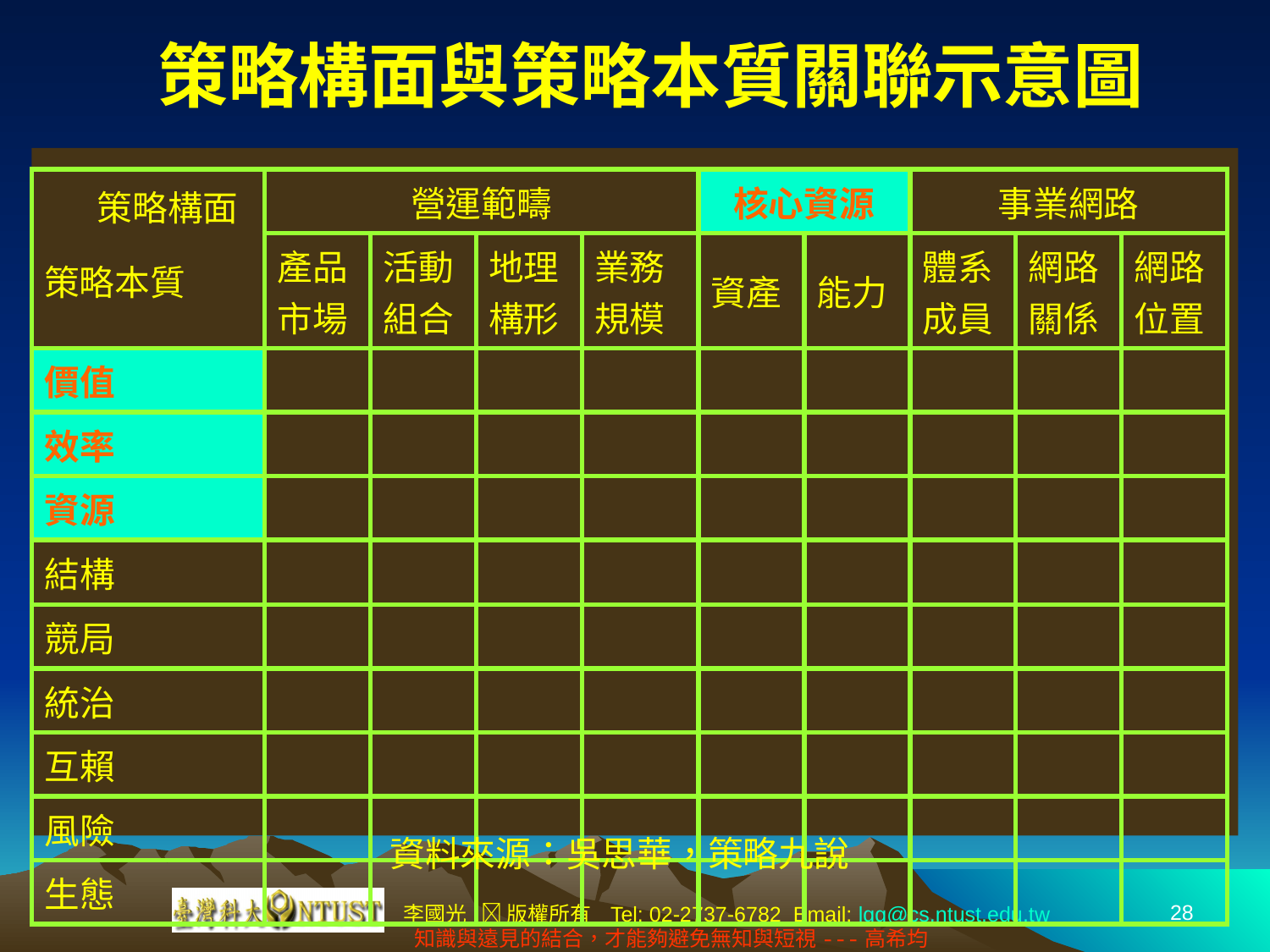

策略構面與策略本質關聯示意圖

|  | 營運範疇 |  |  |  | 核心資源 |  | 事業網路 |  |  |
| --- | --- | --- | --- | --- | --- | --- | --- | --- | --- |
|  | 產品市場 | 活動組合 | 地理構形 | 業務規模 | 資產 | 能力 | 體系成員 | 網路關係 | 網路位置 |
| 價值 |  |  |  |  |  |  |  |  |  |
| 效率 |  |  |  |  |  |  |  |  |  |
| 資源 |  |  |  |  |  |  |  |  |  |
| 結構 |  |  |  |  |  |  |  |  |  |
| 競局 |  |  |  |  |  |  |  |  |  |
| 統治 |  |  |  |  |  |  |  |  |  |
| 互賴 |  |  |  |  |  |  |  |  |  |
| 風險 |  |  |  |  |  |  |  |  |  |
| 生態 |  |  |  |  |  |  |  |  |  |
策略構面
策略本質
資料來源：吳思華，策略九說
28